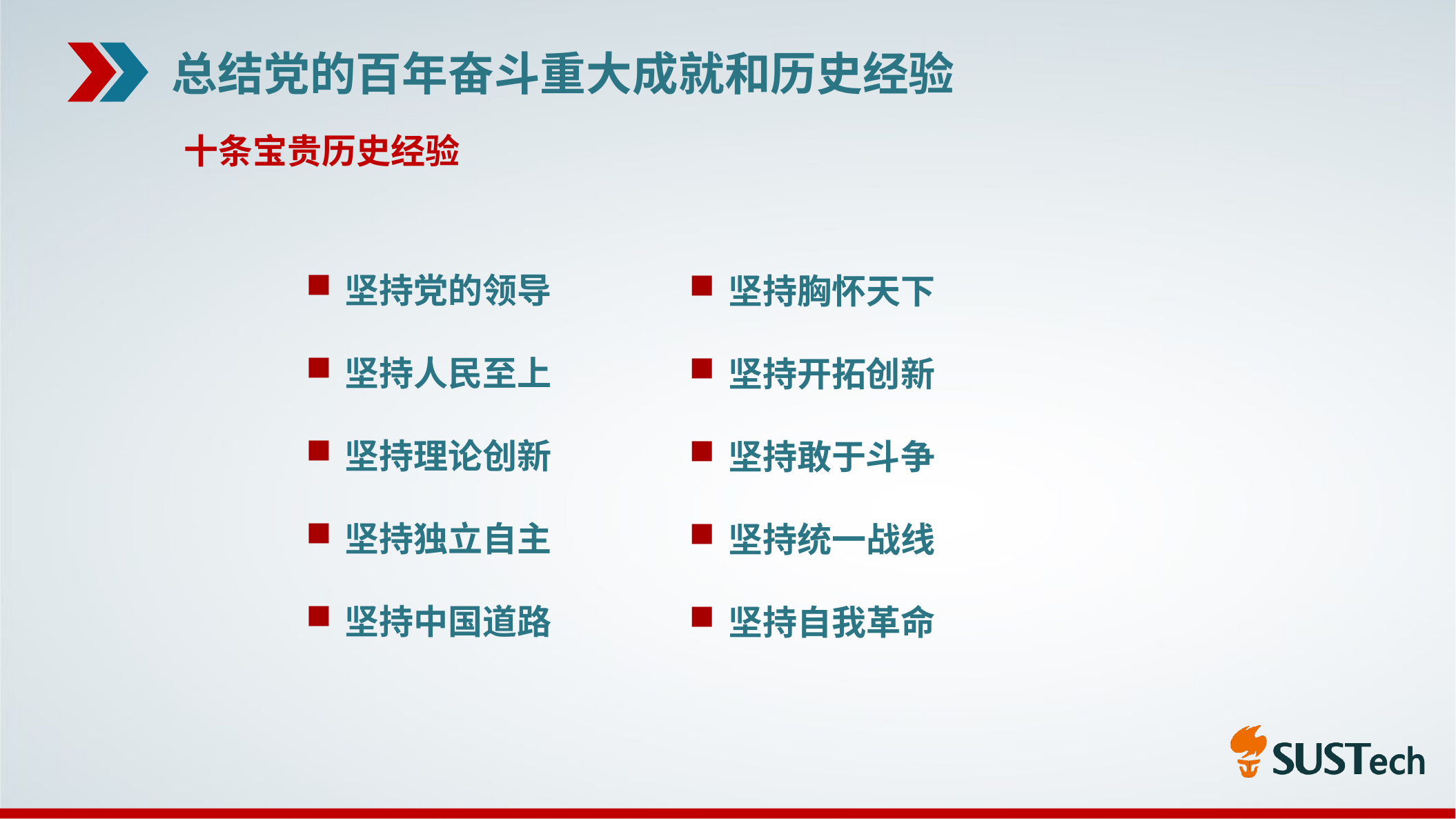

总结党的百年奋斗重大成就和历史经验
十条宝贵历史经验
坚持党的领导
坚持人民至上
坚持理论创新
坚持独立自主
坚持中国道路
坚持胸怀天下
坚持开拓创新
坚持敢于斗争
坚持统一战线
坚持自我革命